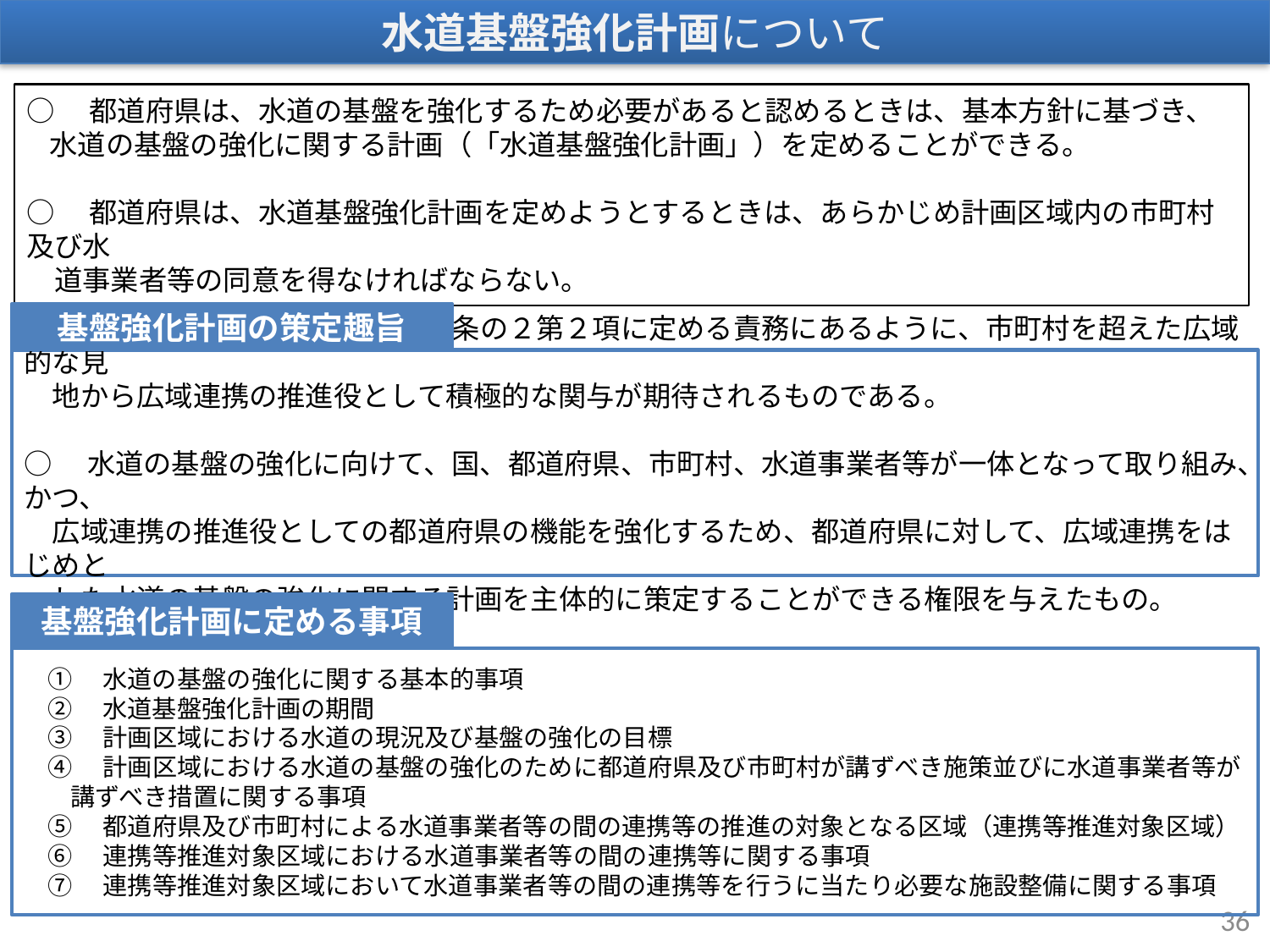

水道基盤強化計画について
○　都道府県は、水道の基盤を強化するため必要があると認めるときは、基本方針に基づき、水道の基盤の強化に関する計画（「水道基盤強化計画」）を定めることができる。

○　都道府県は、水道基盤強化計画を定めようとするときは、あらかじめ計画区域内の市町村及び水
　道事業者等の同意を得なければならない。
基盤強化計画の策定趣旨
○　都道府県においては、法第２条の２第２項に定める責務にあるように、市町村を超えた広域的な見
　地から広域連携の推進役として積極的な関与が期待されるものである。

○　水道の基盤の強化に向けて、国、都道府県、市町村、水道事業者等が一体となって取り組み、かつ、
　広域連携の推進役としての都道府県の機能を強化するため、都道府県に対して、広域連携をはじめと
　した水道の基盤の強化に関する計画を主体的に策定することができる権限を与えたもの。
基盤強化計画に定める事項
①　水道の基盤の強化に関する基本的事項
②　水道基盤強化計画の期間
③　計画区域における水道の現況及び基盤の強化の目標
④　計画区域における水道の基盤の強化のために都道府県及び市町村が講ずべき施策並びに水道事業者等が講ずべき措置に関する事項
⑤　都道府県及び市町村による水道事業者等の間の連携等の推進の対象となる区域（連携等推進対象区域）
⑥　連携等推進対象区域における水道事業者等の間の連携等に関する事項
⑦　連携等推進対象区域において水道事業者等の間の連携等を行うに当たり必要な施設整備に関する事項
36